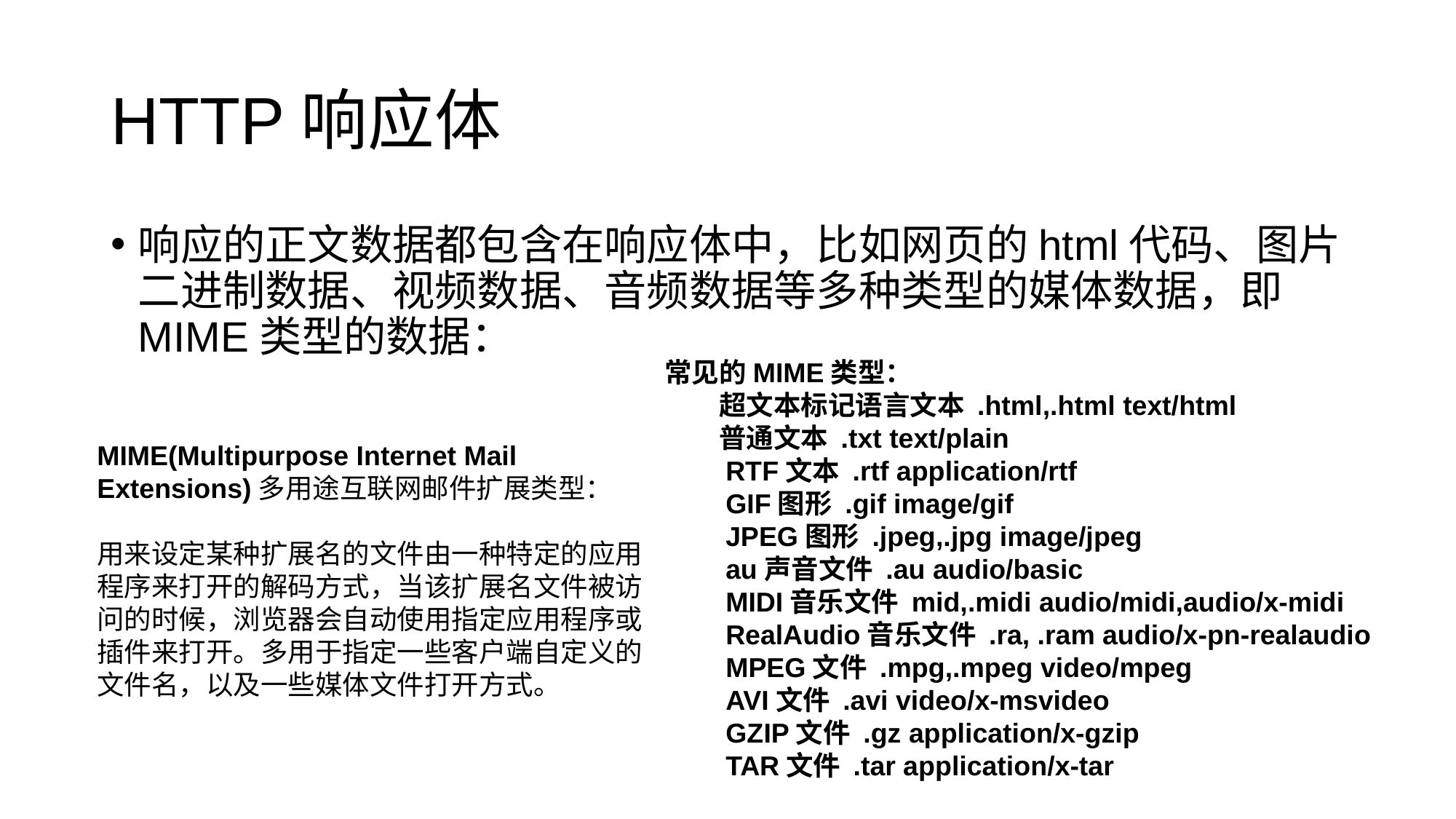

# HTTP响应体
响应的正文数据都包含在响应体中，比如网页的html代码、图片二进制数据、视频数据、音频数据等多种类型的媒体数据，即MIME类型的数据：
常见的MIME类型：
　　超文本标记语言文本 .html,.html text/html
　　普通文本 .txt text/plain
　　RTF文本 .rtf application/rtf
　　GIF图形 .gif image/gif
　　JPEG图形 .jpeg,.jpg image/jpeg
　　au声音文件 .au audio/basic
　　MIDI音乐文件 mid,.midi audio/midi,audio/x-midi
　　RealAudio音乐文件 .ra, .ram audio/x-pn-realaudio
　　MPEG文件 .mpg,.mpeg video/mpeg
　　AVI文件 .avi video/x-msvideo
　　GZIP文件 .gz application/x-gzip
　　TAR文件 .tar application/x-tar
MIME(Multipurpose Internet Mail Extensions)多用途互联网邮件扩展类型：

用来设定某种扩展名的文件由一种特定的应用程序来打开的解码方式，当该扩展名文件被访问的时候，浏览器会自动使用指定应用程序或插件来打开。多用于指定一些客户端自定义的文件名，以及一些媒体文件打开方式。